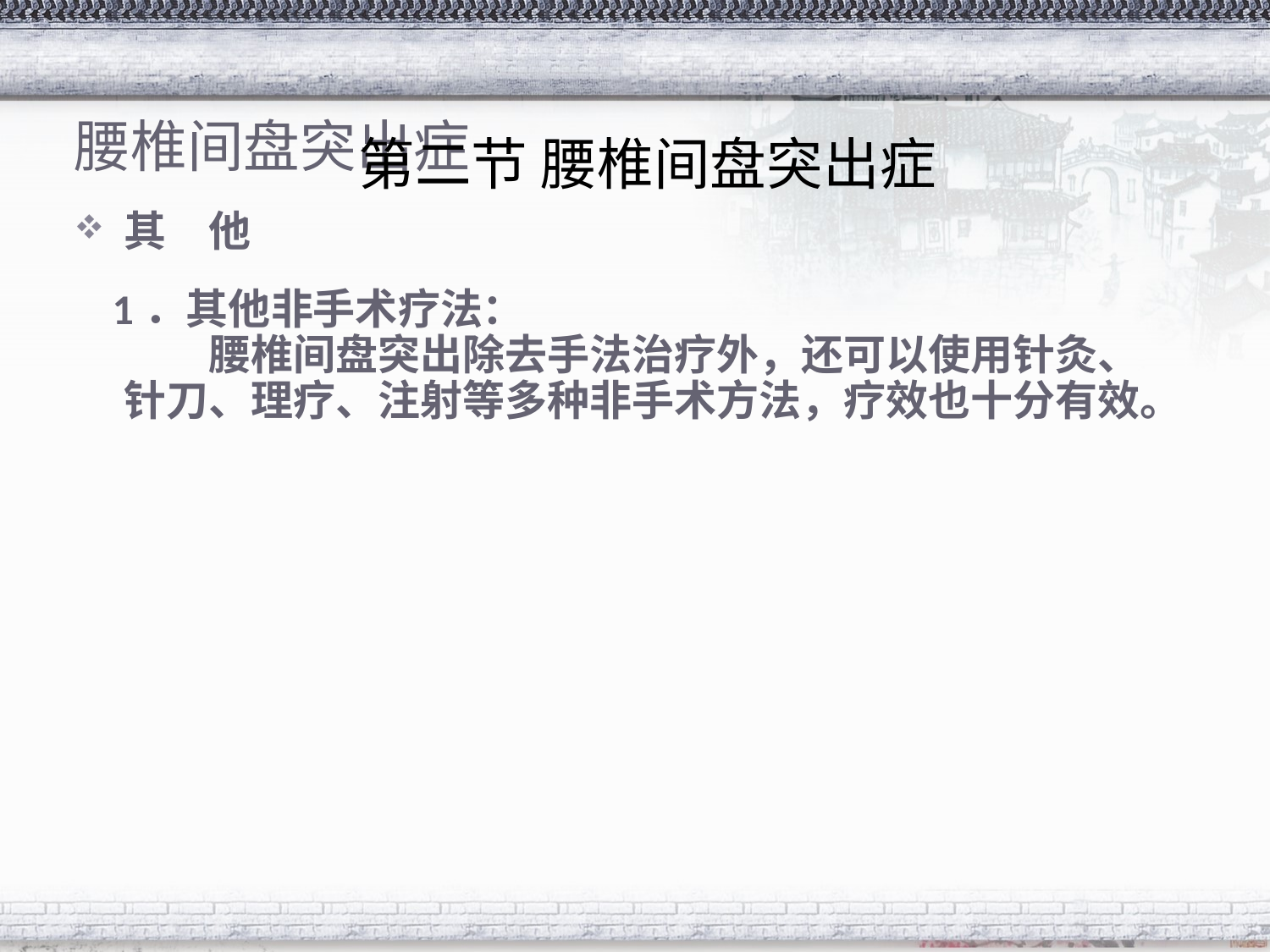

# 腰椎间盘突出症
第二节 腰椎间盘突出症
其　他
    1．其他非手术疗法：
　　腰椎间盘突出除去手法治疗外，还可以使用针灸、针刀、理疗、注射等多种非手术方法，疗效也十分有效。